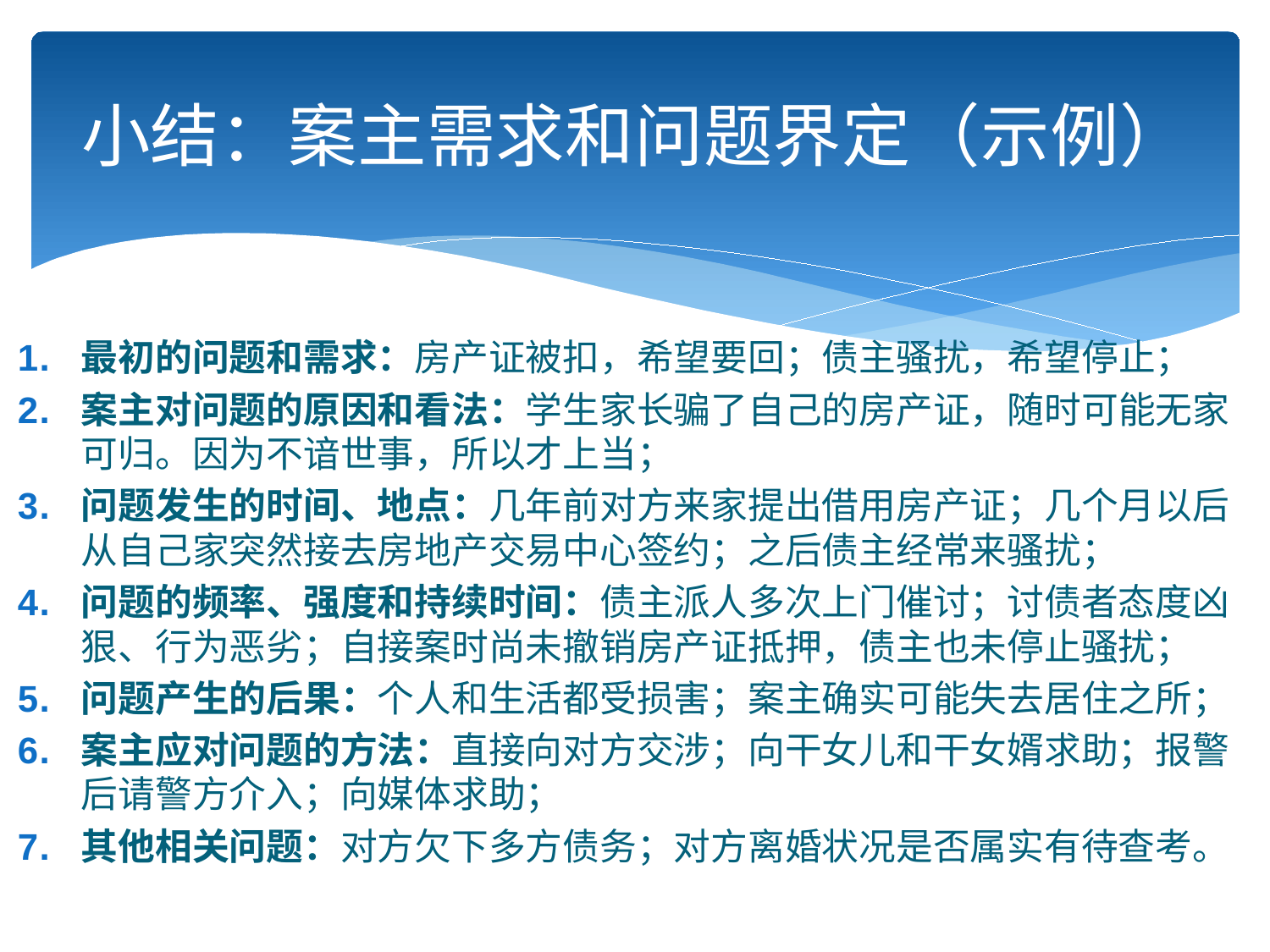

# 小结：案主需求和问题界定（示例）

最初的问题和需求：房产证被扣，希望要回；债主骚扰，希望停止；
案主对问题的原因和看法：学生家长骗了自己的房产证，随时可能无家可归。因为不谙世事，所以才上当；
问题发生的时间、地点：几年前对方来家提出借用房产证；几个月以后从自己家突然接去房地产交易中心签约；之后债主经常来骚扰；
问题的频率、强度和持续时间：债主派人多次上门催讨；讨债者态度凶狠、行为恶劣；自接案时尚未撤销房产证抵押，债主也未停止骚扰；
问题产生的后果：个人和生活都受损害；案主确实可能失去居住之所；
案主应对问题的方法：直接向对方交涉；向干女儿和干女婿求助；报警后请警方介入；向媒体求助；
其他相关问题：对方欠下多方债务；对方离婚状况是否属实有待查考。